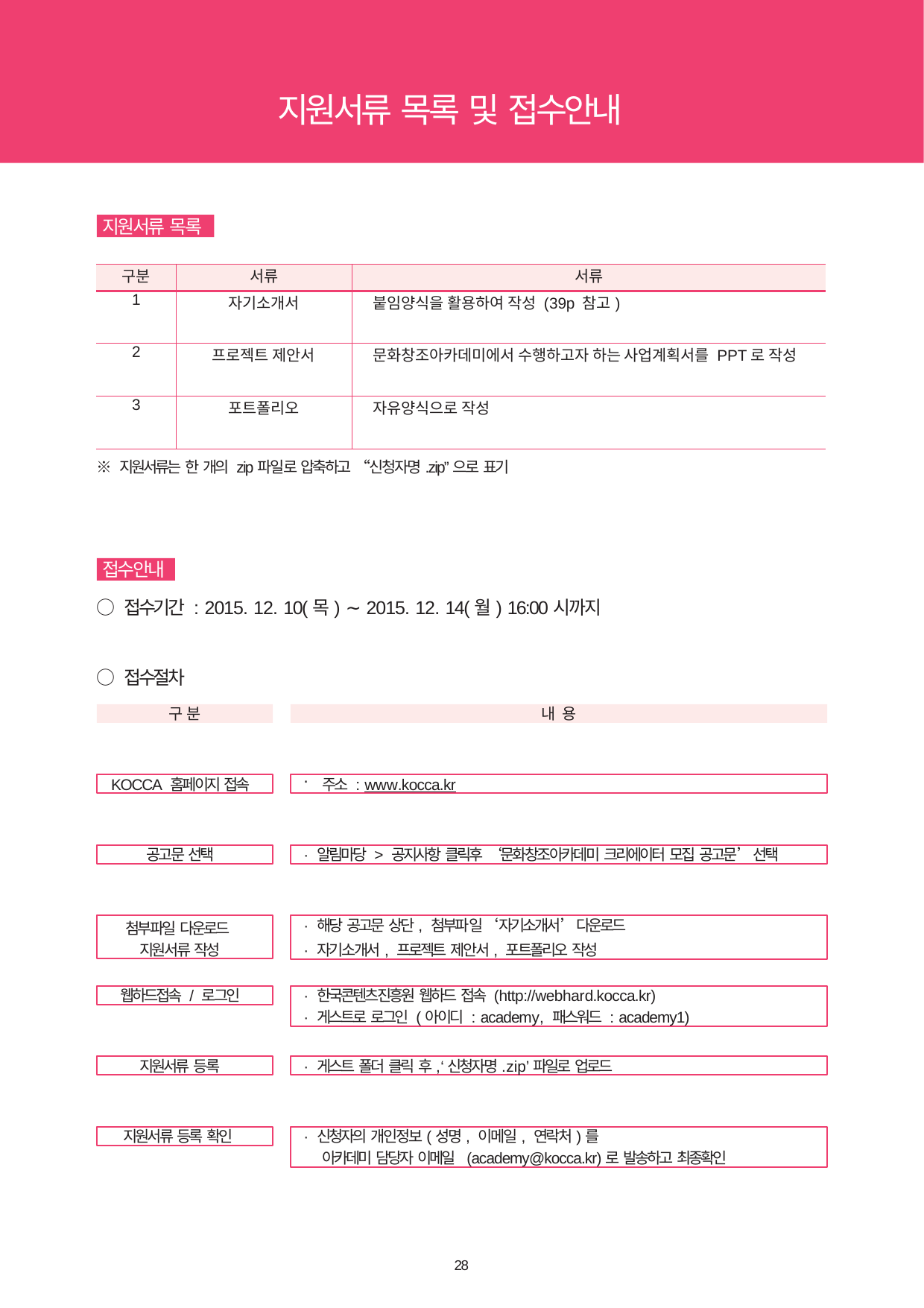

지원서류 목록 및 접수안내
지원서류 목록
| 구분 | 서류 | 서류 |
| --- | --- | --- |
| 1 | 자기소개서 | 붙임양식을 활용하여 작성 (39p 참고) |
| 2 | 프로젝트 제안서 | 문화창조아카데미에서 수행하고자 하는 사업계획서를 PPT로 작성 |
| 3 | 포트폴리오 | 자유양식으로 작성 |
※ 지원서류는 한 개의 zip파일로 압축하고 “신청자명.zip”으로 표기
접수안내
○ 접수기간 : 2015. 12. 10(목) ∼ 2015. 12. 14(월) 16:00시까지

○ 접수절차
구 분
내  용
KOCCA 홈페이지 접속
주소 : www.kocca.kr
공고문 선택
· 알림마당 > 공지사항 클릭후 ‘문화창조아카데미 크리에이터 모집 공고문’선택
첨부파일 다운로드 지원서류 작성
· 해당 공고문 상단, 첨부파일‘자기소개서’다운로드
· 자기소개서, 프로젝트 제안서, 포트폴리오 작성
웹하드접속 / 로그인
· 한국콘텐츠진흥원 웹하드 접속 (http://webhard.kocca.kr)
· 게스트로 로그인 (아이디 : academy, 패스워드 : academy1)
지원서류 등록
· 게스트 폴더 클릭 후,‘신청자명.zip’파일로 업로드
지원서류 등록 확인
· 신청자의 개인정보(성명, 이메일, 연락처)를
아카데미 담당자 이메일  (academy@kocca.kr)로 발송하고 최종확인
28